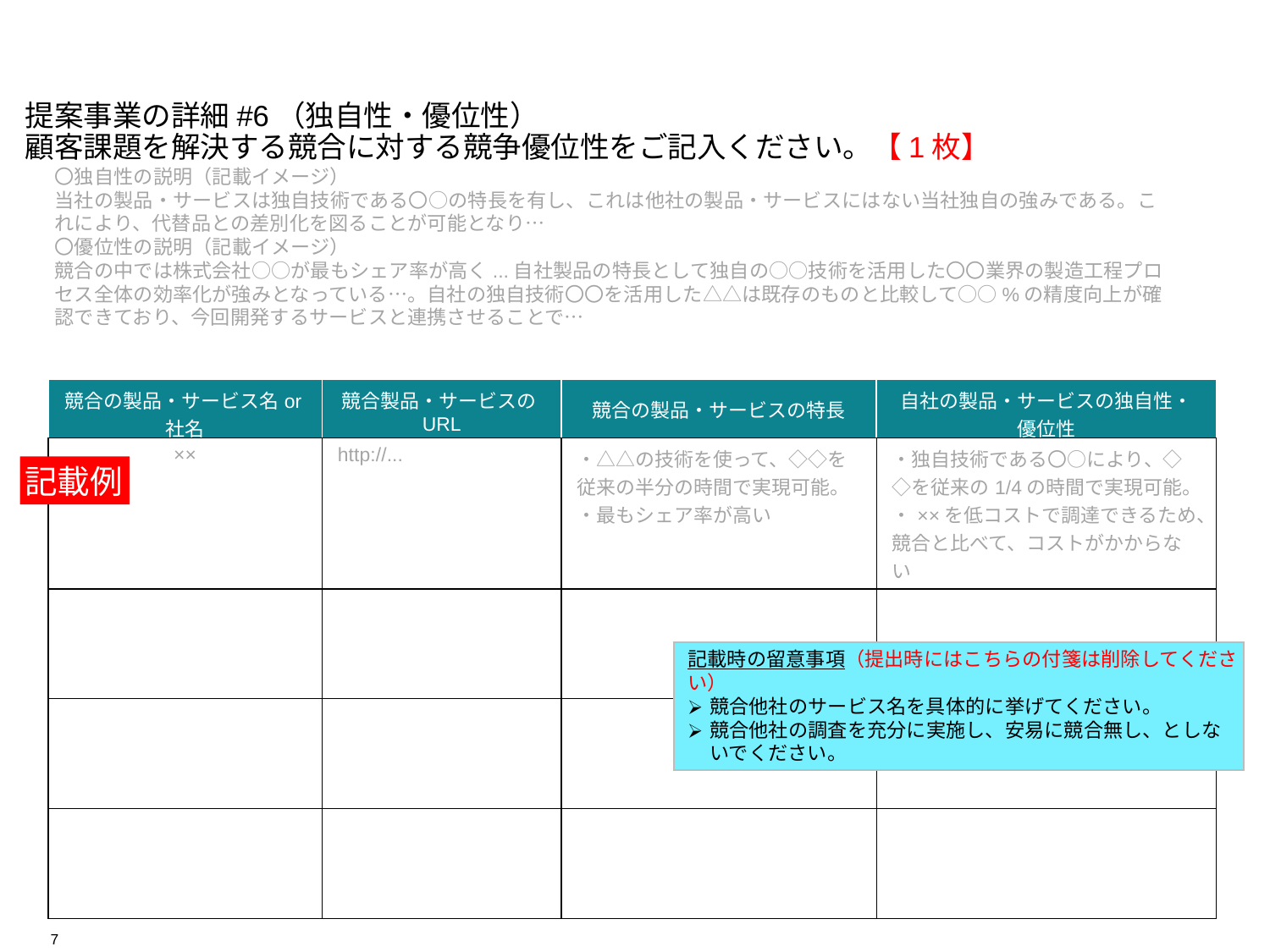

# 提案事業の詳細#6（独自性・優位性） 顧客課題を解決する競合に対する競争優位性をご記入ください。【1枚】
〇独自性の説明（記載イメージ）
当社の製品・サービスは独自技術である〇○の特長を有し、これは他社の製品・サービスにはない当社独自の強みである。これにより、代替品との差別化を図ることが可能となり…
〇優位性の説明（記載イメージ）
競合の中では株式会社○○が最もシェア率が高く...自社製品の特長として独自の○○技術を活用した〇〇業界の製造工程プロセス全体の効率化が強みとなっている…。自社の独自技術〇〇を活用した△△は既存のものと比較して○○%の精度向上が確認できており、今回開発するサービスと連携させることで…
| 競合の製品・サービス名or社名 | 競合製品・サービスのURL | 競合の製品・サービスの特長 | 自社の製品・サービスの独自性・優位性 |
| --- | --- | --- | --- |
| ×× | http://... | ・△△の技術を使って、◇◇を従来の半分の時間で実現可能。 ・最もシェア率が高い | ・独自技術である〇○により、◇◇を従来の1/4の時間で実現可能。 ・××を低コストで調達できるため、競合と比べて、コストがかからない |
|  |  |  |  |
|  |  |  |  |
|  |  |  |  |
記載例
記載時の留意事項（提出時にはこちらの付箋は削除してください）
競合他社のサービス名を具体的に挙げてください。
競合他社の調査を充分に実施し、安易に競合無し、としないでください。
7